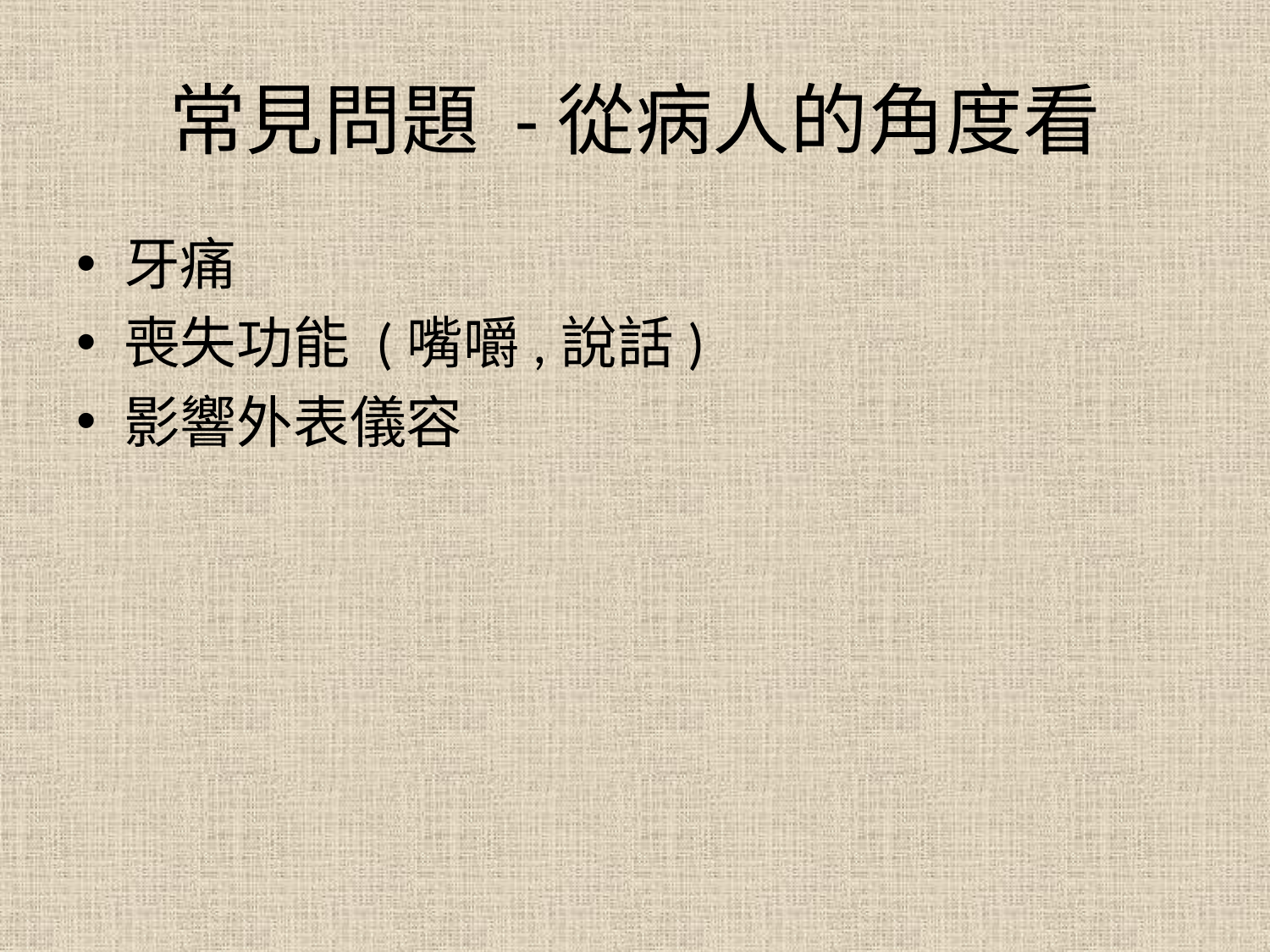

# 常見問題 -從病人的角度看
牙痛
喪失功能 (嘴嚼,說話)
影響外表儀容